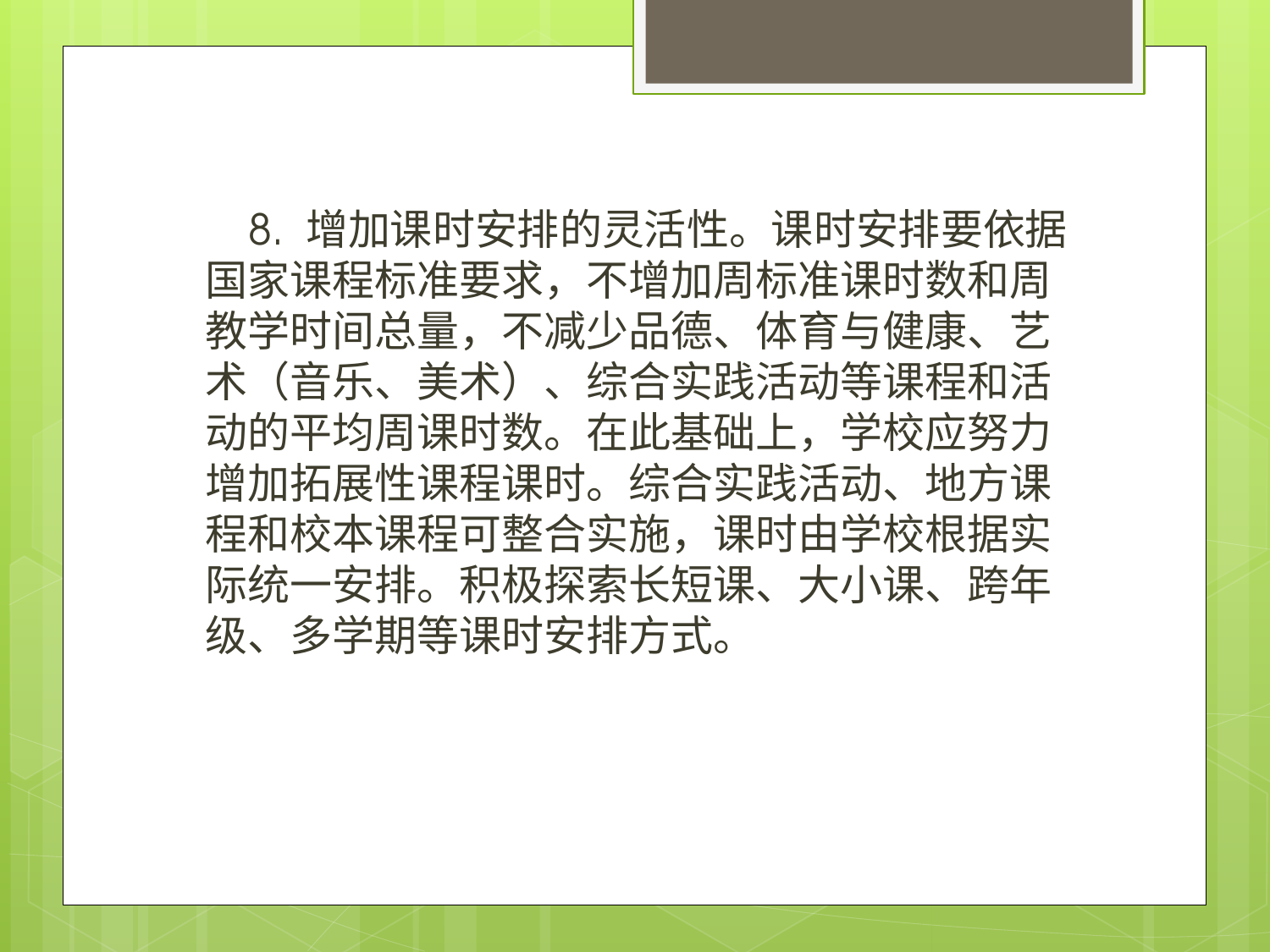

8. 增加课时安排的灵活性。课时安排要依据国家课程标准要求，不增加周标准课时数和周教学时间总量，不减少品德、体育与健康、艺术（音乐、美术）、综合实践活动等课程和活动的平均周课时数。在此基础上，学校应努力增加拓展性课程课时。综合实践活动、地方课程和校本课程可整合实施，课时由学校根据实际统一安排。积极探索长短课、大小课、跨年级、多学期等课时安排方式。